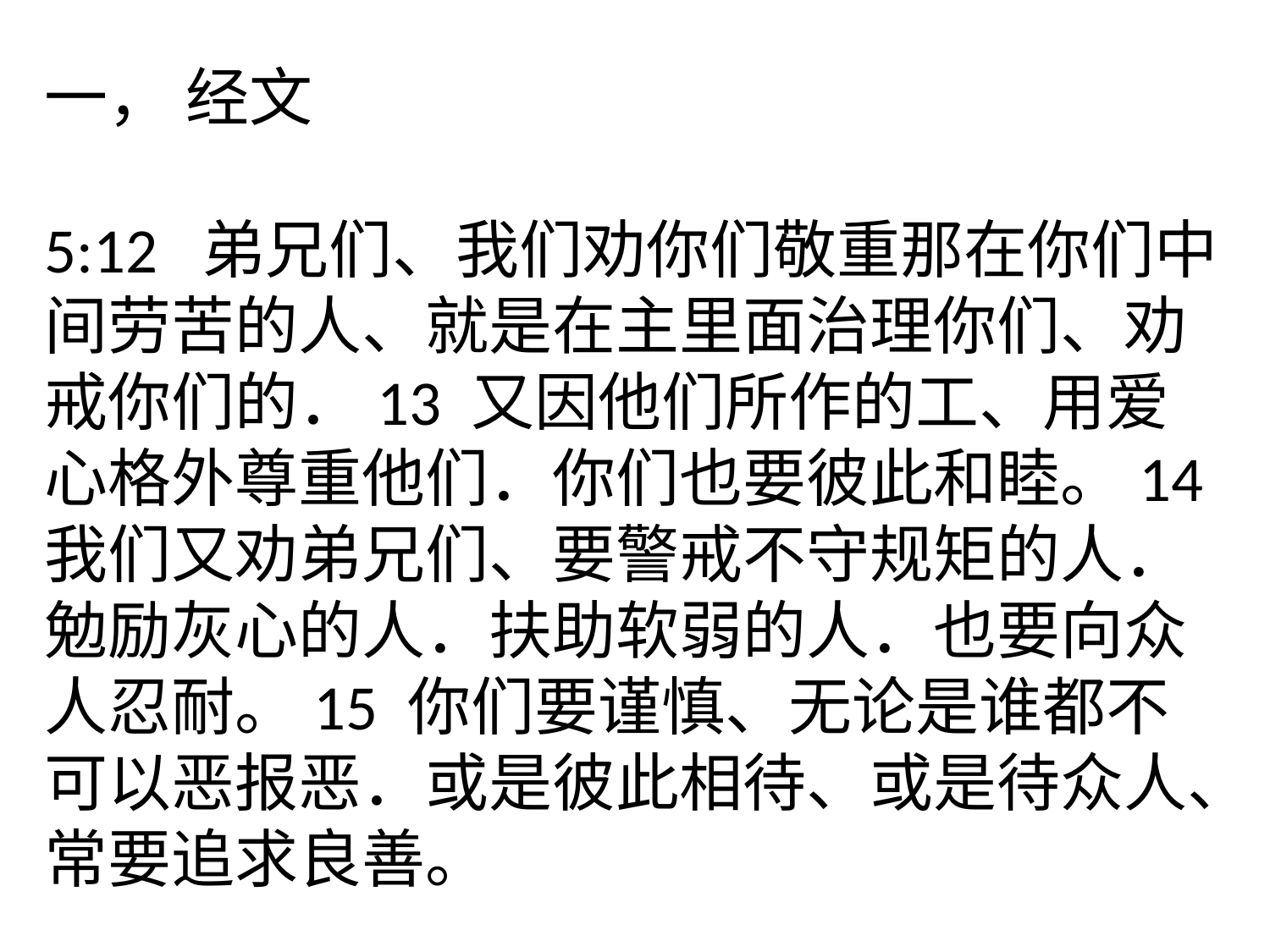

# 一， 经文 5:12  弟兄们、我们劝你们敬重那在你们中间劳苦的人、就是在主里面治理你们、劝戒你们的．13 又因他们所作的工、用爱心格外尊重他们．你们也要彼此和睦。14 我们又劝弟兄们、要警戒不守规矩的人．勉励灰心的人．扶助软弱的人．也要向众人忍耐。15 你们要谨慎、无论是谁都不可以恶报恶．或是彼此相待、或是待众人、常要追求良善。